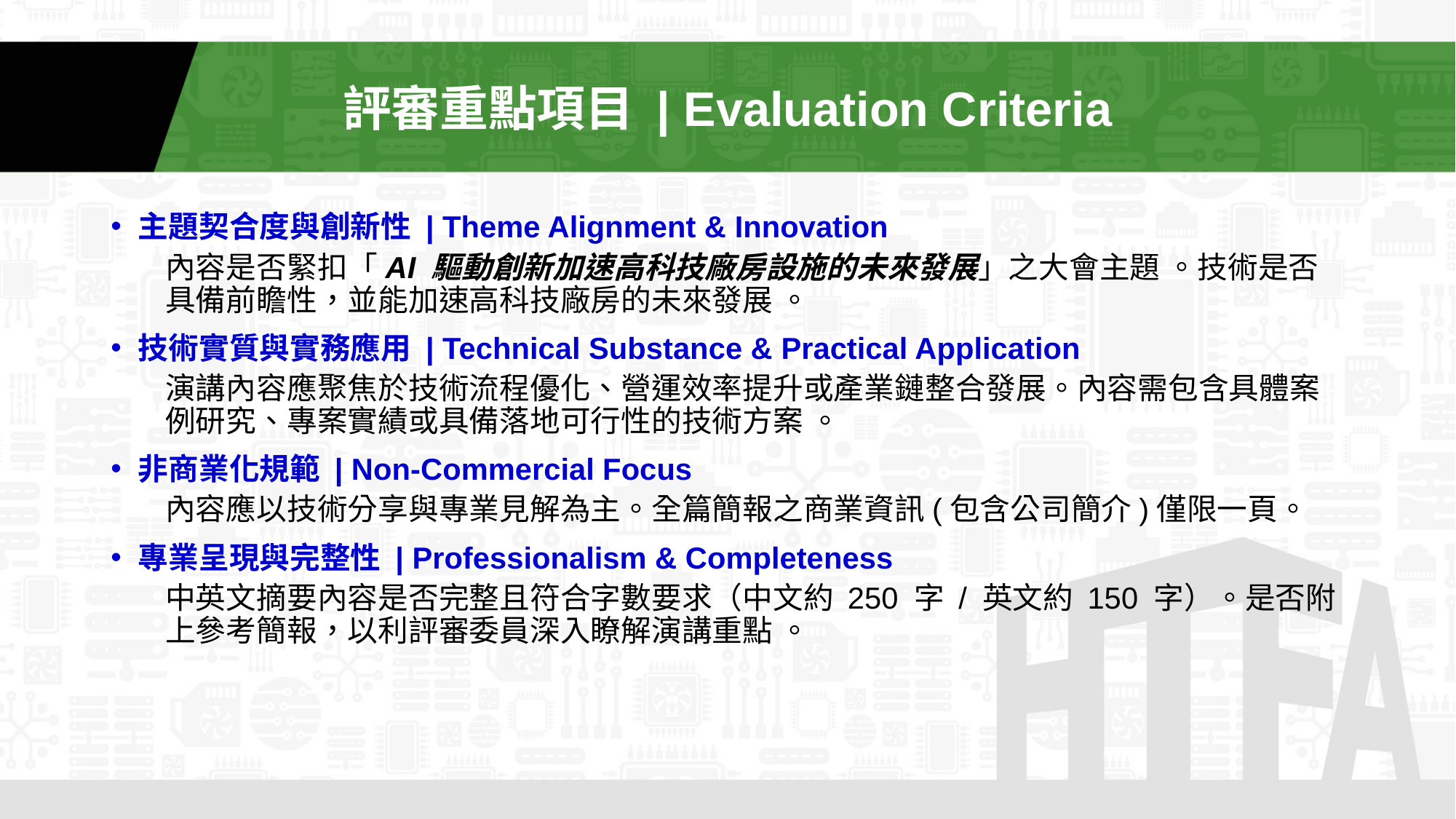

# 評審重點項目 | Evaluation Criteria
主題契合度與創新性 | Theme Alignment & Innovation
內容是否緊扣「AI 驅動創新加速高科技廠房設施的未來發展」之大會主題 。技術是否具備前瞻性，並能加速高科技廠房的未來發展 。
技術實質與實務應用 | Technical Substance & Practical Application
演講內容應聚焦於技術流程優化、營運效率提升或產業鏈整合發展。內容需包含具體案例研究、專案實績或具備落地可行性的技術方案 。
非商業化規範 | Non-Commercial Focus
內容應以技術分享與專業見解為主。全篇簡報之商業資訊(包含公司簡介)僅限一頁。
專業呈現與完整性 | Professionalism & Completeness
中英文摘要內容是否完整且符合字數要求（中文約 250 字 / 英文約 150 字）。是否附上參考簡報，以利評審委員深入瞭解演講重點 。